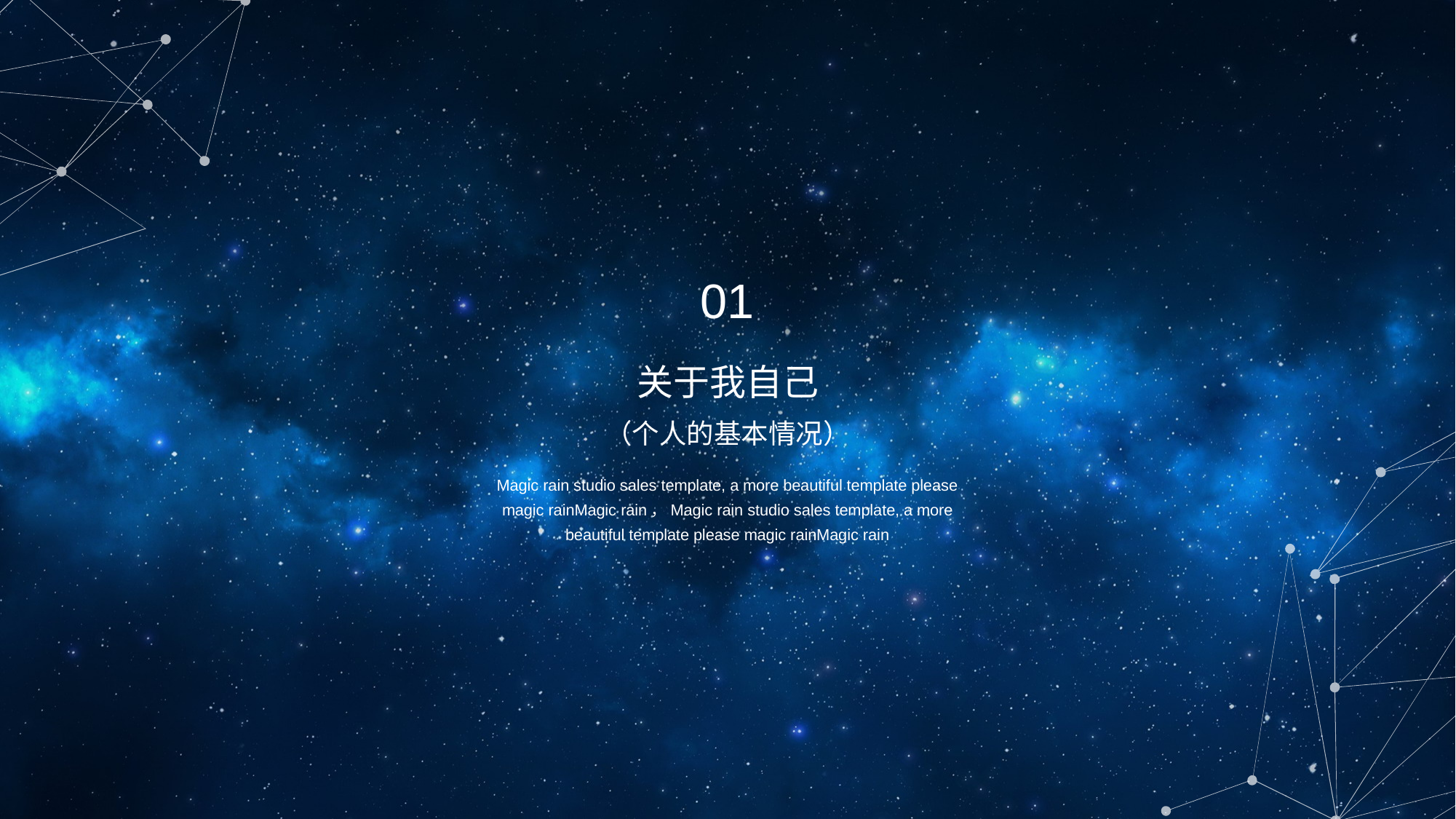

01
关于我自己
（个人的基本情况）
Magic rain studio sales template, a more beautiful template please magic rainMagic rain，Magic rain studio sales template, a more beautiful template please magic rainMagic rain